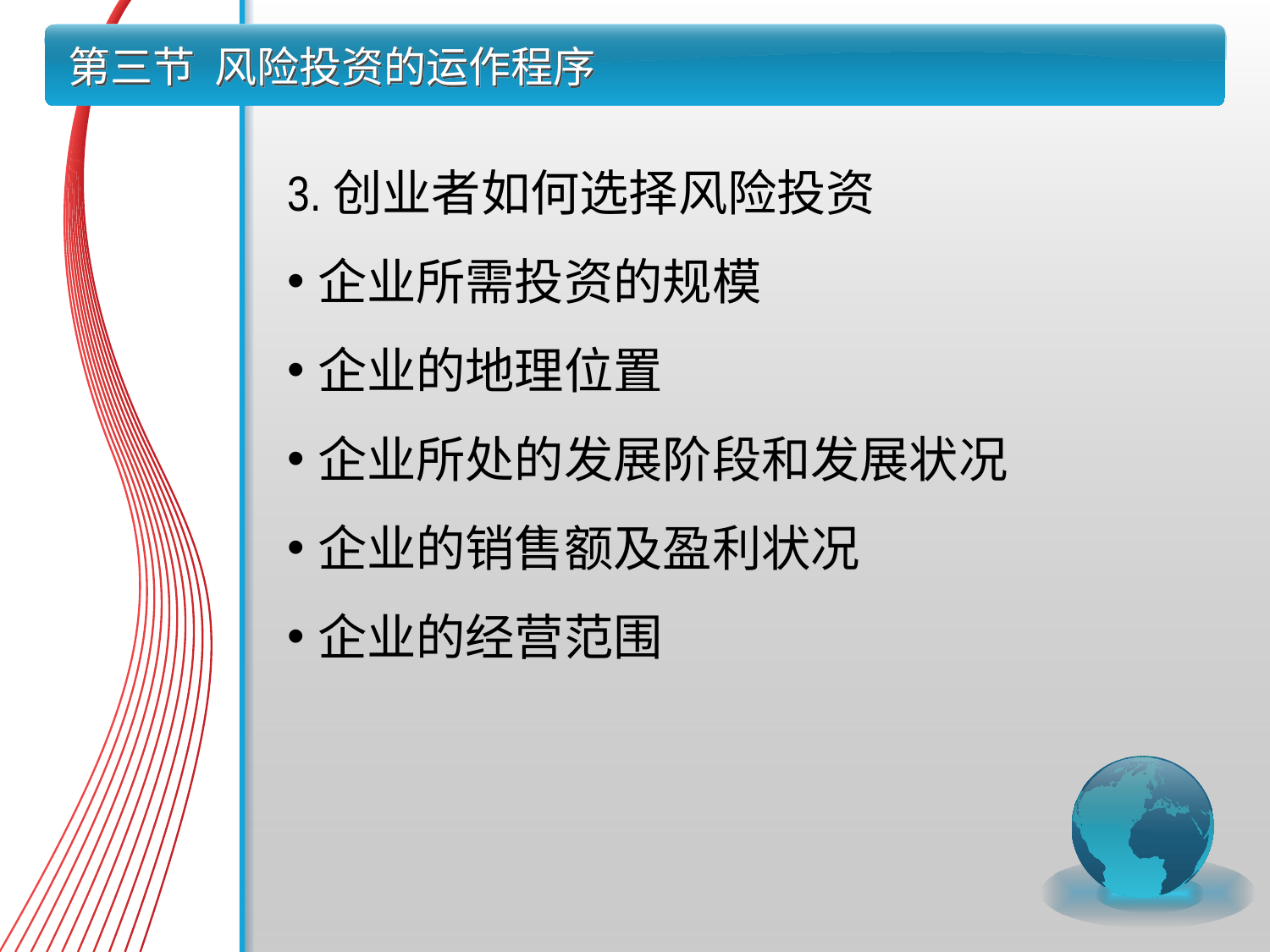

# 第三节  风险投资的运作程序
3.创业者如何选择风险投资
企业所需投资的规模
企业的地理位置
企业所处的发展阶段和发展状况
企业的销售额及盈利状况
企业的经营范围